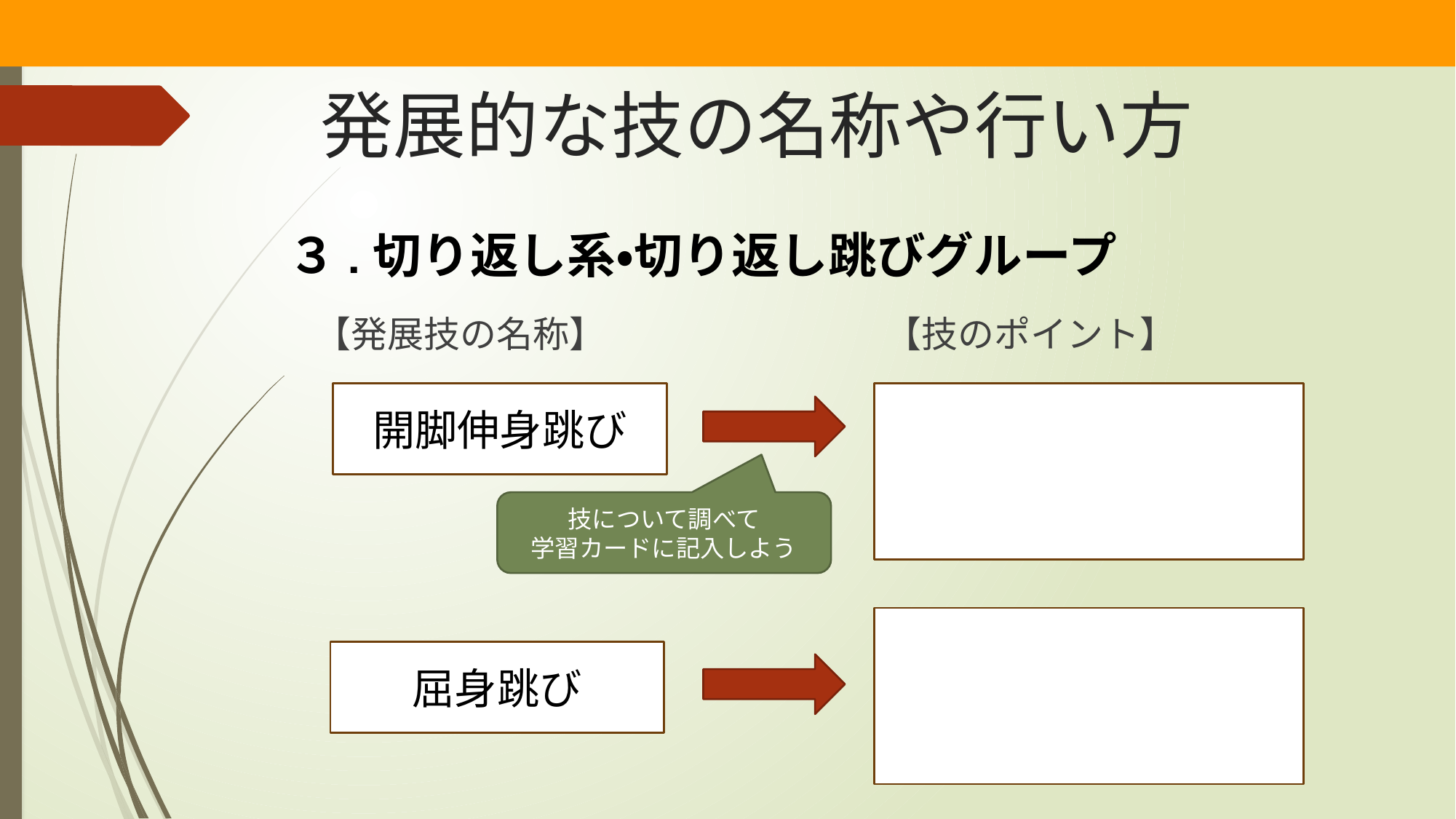

# 発展的な技の名称や行い方
３.切り返し系・切り返し跳びグループ
【発展技の名称】

【技のポイント】

開脚伸身跳び

技について調べて
学習カードに記入しよう

屈身跳び